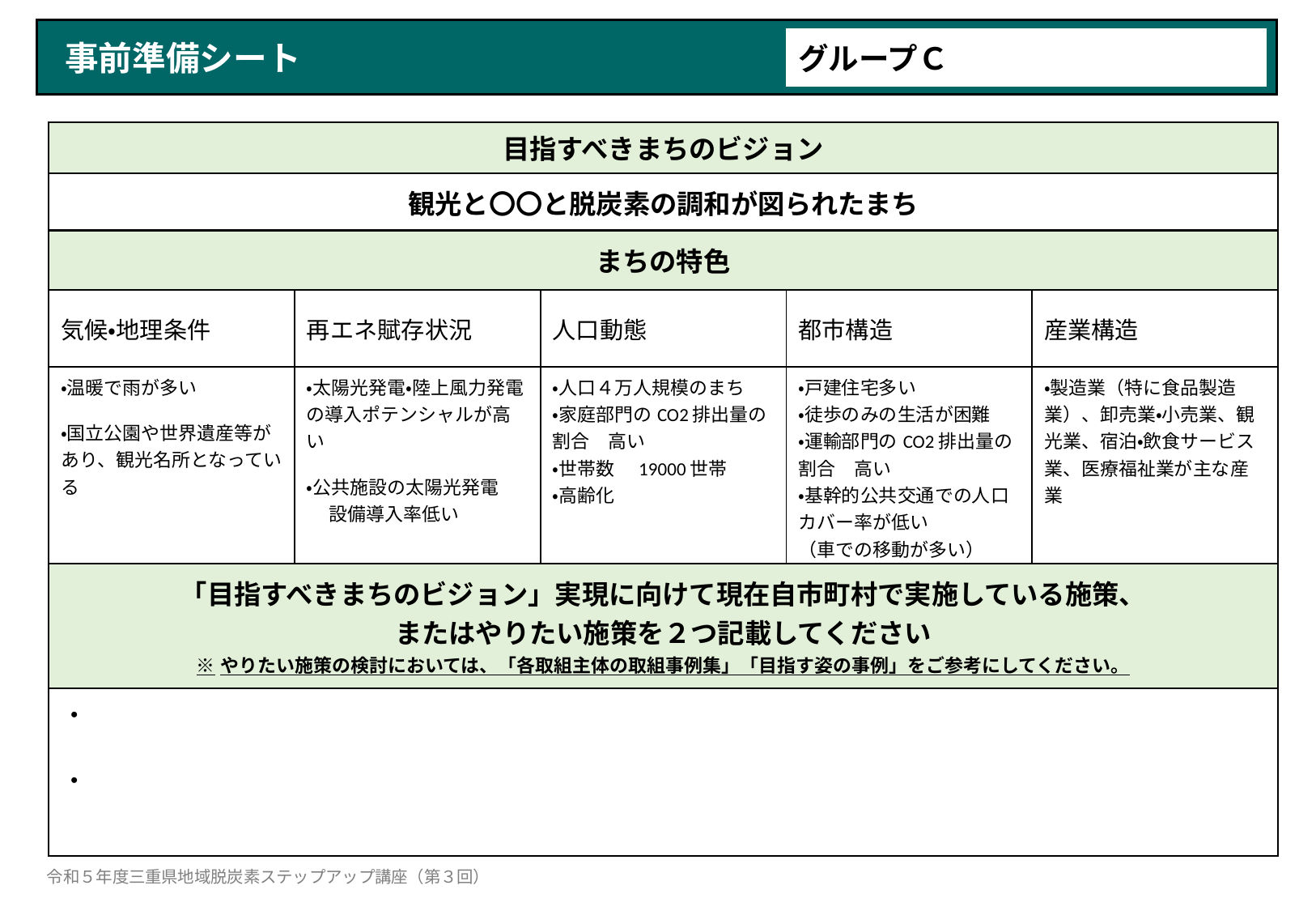

事前準備シート
グループＣ
| 目指すべきまちのビジョン |
| --- |
| 観光と〇〇と脱炭素の調和が図られたまち |
| まちの特色 |  |  |  |  |
| --- | --- | --- | --- | --- |
| 気候・地理条件 | 再エネ賦存状況 | 人口動態 | 都市構造 | 産業構造 |
| ・温暖で雨が多い ・国立公園や世界遺産等があり、観光名所となっている | ・太陽光発電・陸上風力発電の導入ポテンシャルが高い ・公共施設の太陽光発電 設備導入率低い | ・人口４万人規模のまち ・家庭部門のCO2排出量の割合　高い ・世帯数　19000世帯 ・高齢化 | ・戸建住宅多い ・徒歩のみの生活が困難 ・運輸部門のCO2排出量の割合　高い ・基幹的公共交通での人口カバー率が低い （車での移動が多い） ・充電ステーション数少 | ・製造業（特に食品製造業）、卸売業・小売業、観光業、宿泊・飲食サービス業、医療福祉業が主な産業 |
| 「目指すべきまちのビジョン」実現に向けて現在自市町村で実施している施策、 またはやりたい施策を２つ記載してください ※やりたい施策の検討においては、「各取組主体の取組事例集」「目指す姿の事例」をご参考にしてください。 |
| --- |
| ・ ・ |
令和５年度三重県地域脱炭素ステップアップ講座（第３回）